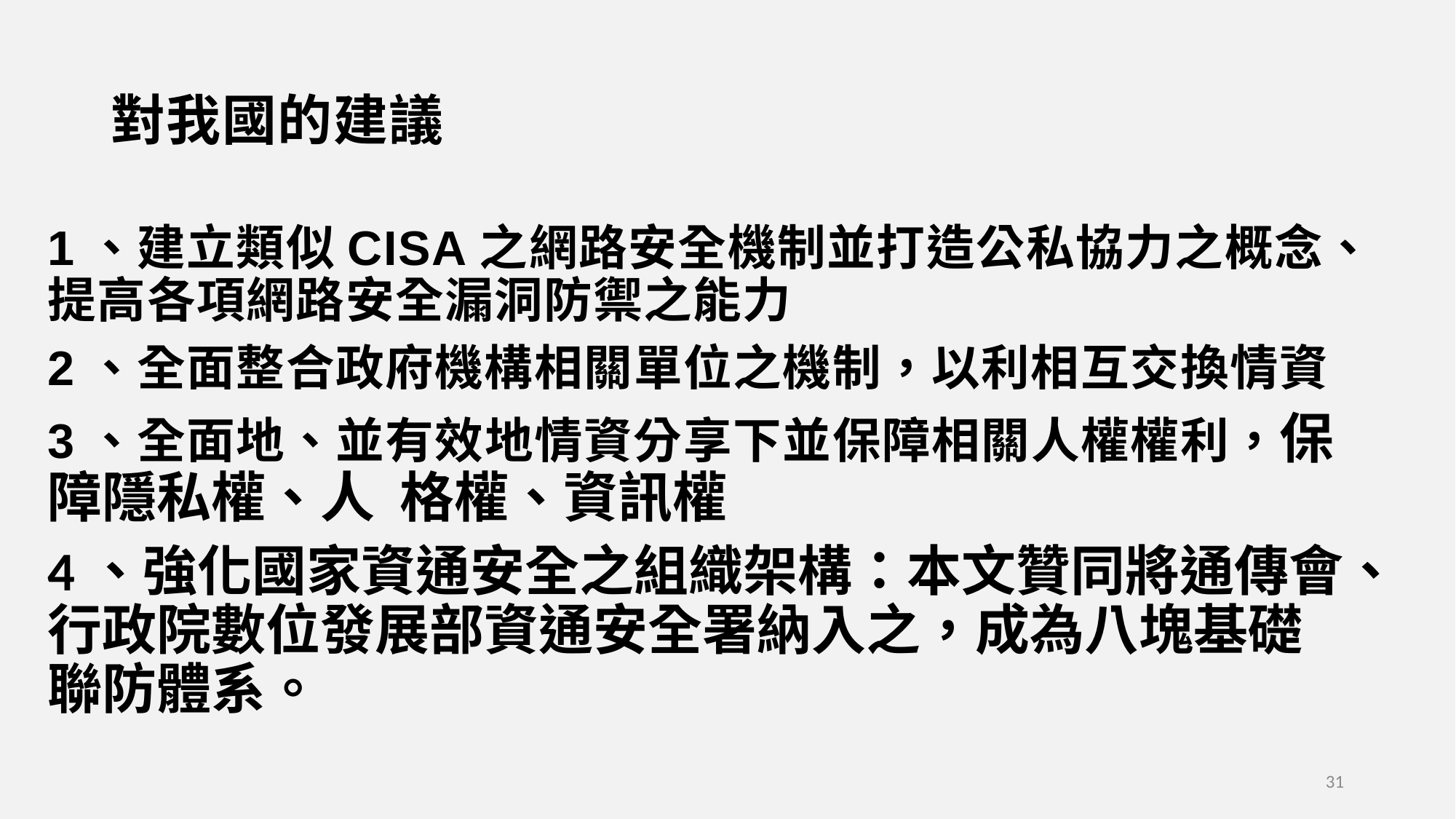

# 對我國的建議
1、建立類似CISA之網路安全機制並打造公私協力之概念、提高各項網路安全漏洞防禦之能力
2、全面整合政府機構相關單位之機制，以利相互交換情資
3、全面地、並有效地情資分享下並保障相關人權權利，保障隱私權、人  格權、資訊權
4、強化國家資通安全之組織架構：本文贊同將通傳會、行政院數位發展部資通安全署納入之，成為八塊基礎聯防體系。

31